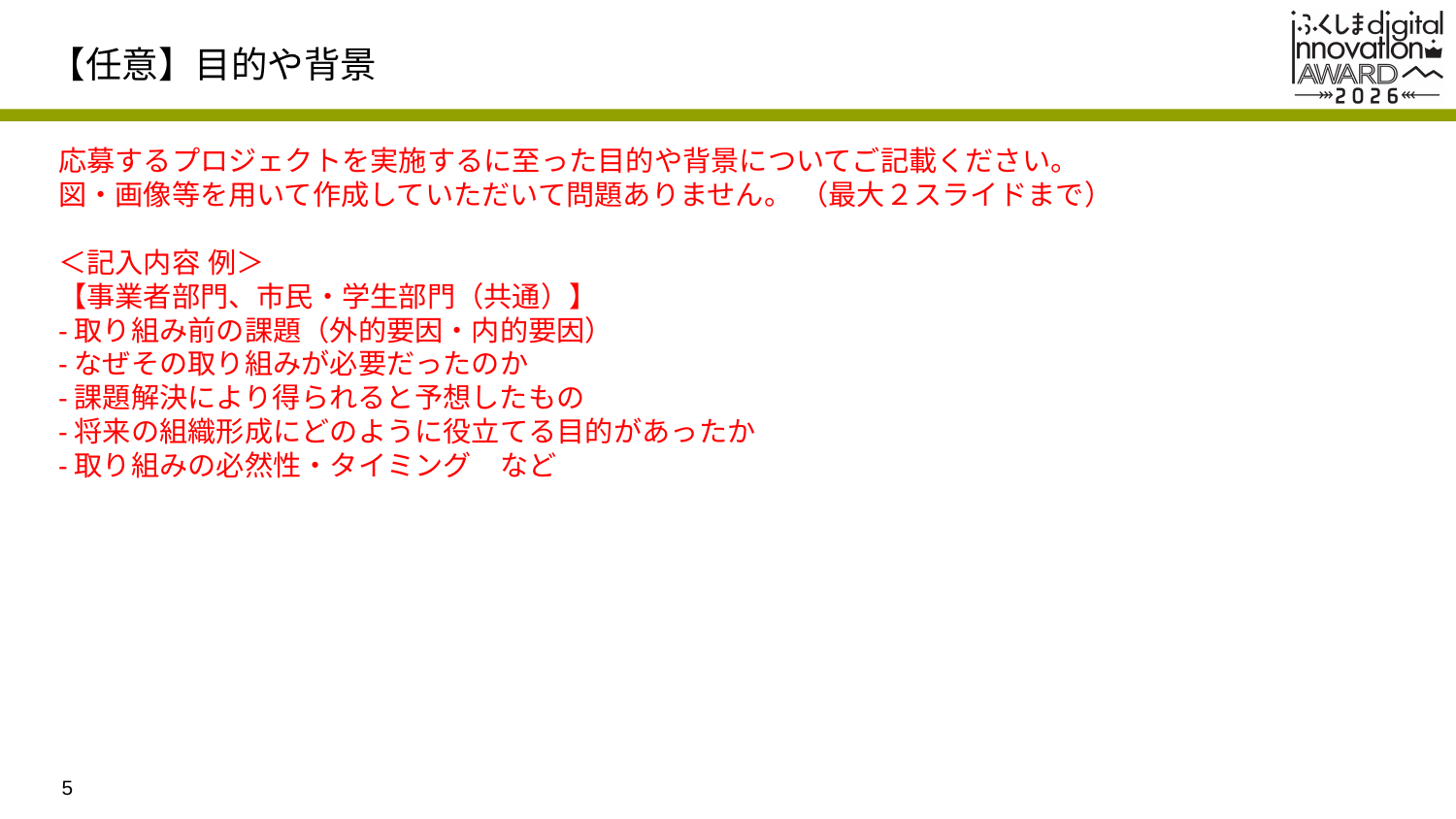

# 【任意】目的や背景
応募するプロジェクトを実施するに至った目的や背景についてご記載ください。
図・画像等を用いて作成していただいて問題ありません。 （最大２スライドまで）

＜記入内容 例＞
【事業者部門、市民・学生部門（共通）】
-取り組み前の課題（外的要因・内的要因）
-なぜその取り組みが必要だったのか
-課題解決により得られると予想したもの
-将来の組織形成にどのように役立てる目的があったか
-取り組みの必然性・タイミング　など
5